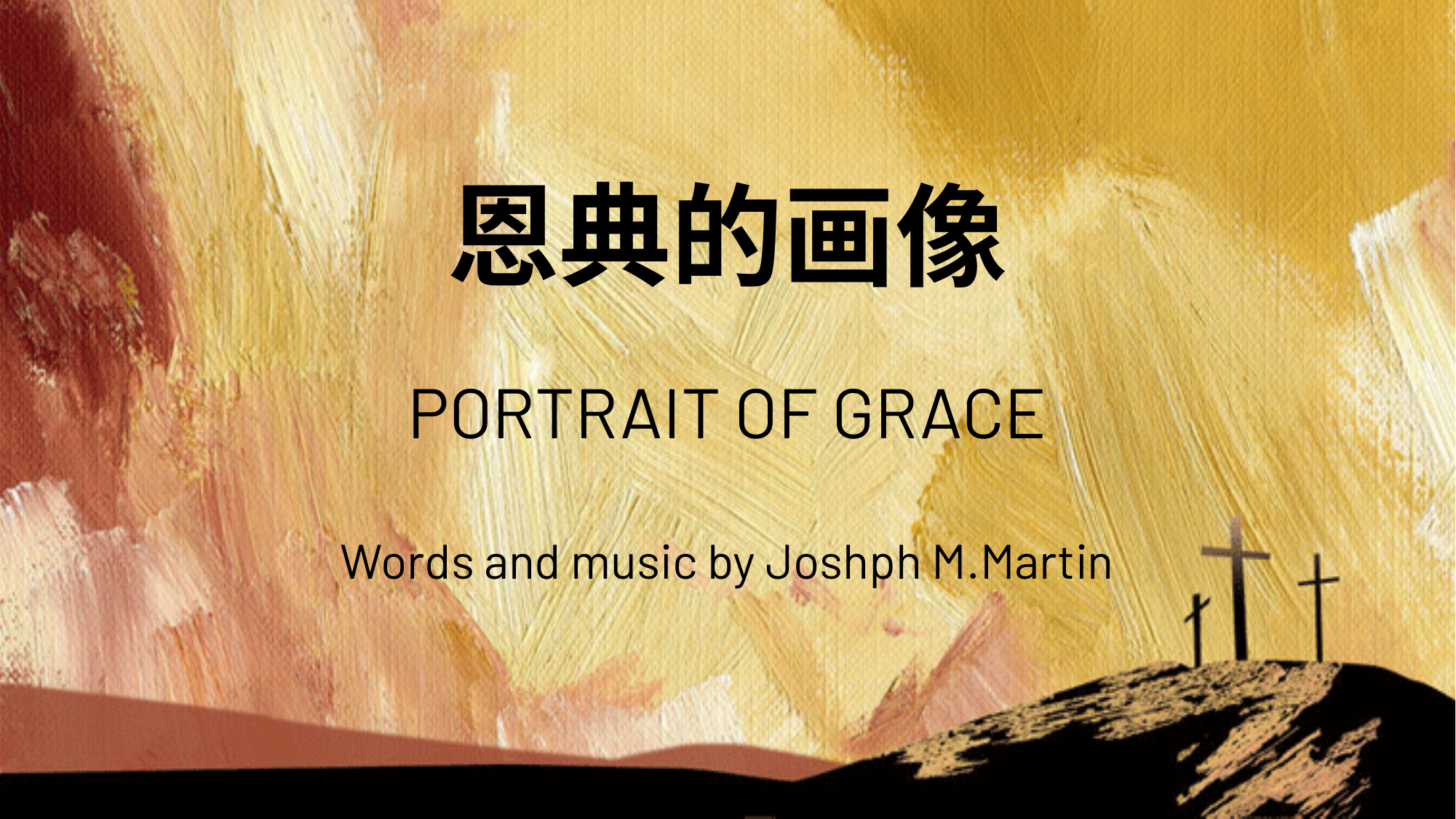

# 恩典的画像 PORTRAIT OF GRACE
Words and music by Joshph M.Martin